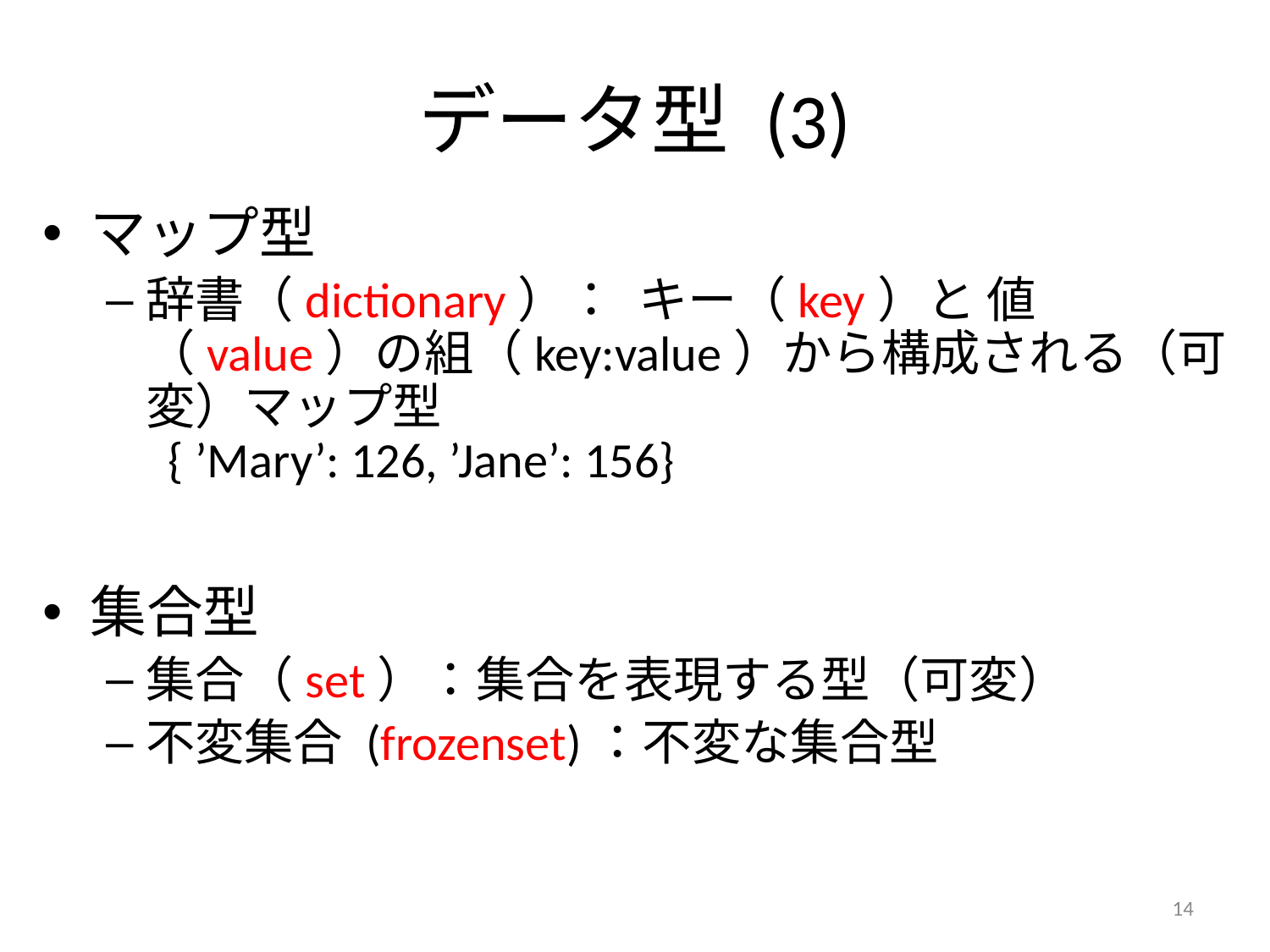

# データ型 (3)
マップ型
辞書（dictionary）：  キー（key）と 値（value）の組（key:value）から構成される（可変）マップ型
 { ’Mary’: 126, ’Jane’: 156}

集合型
集合（set）：集合を表現する型（可変）
不変集合 (frozenset)：不変な集合型
14